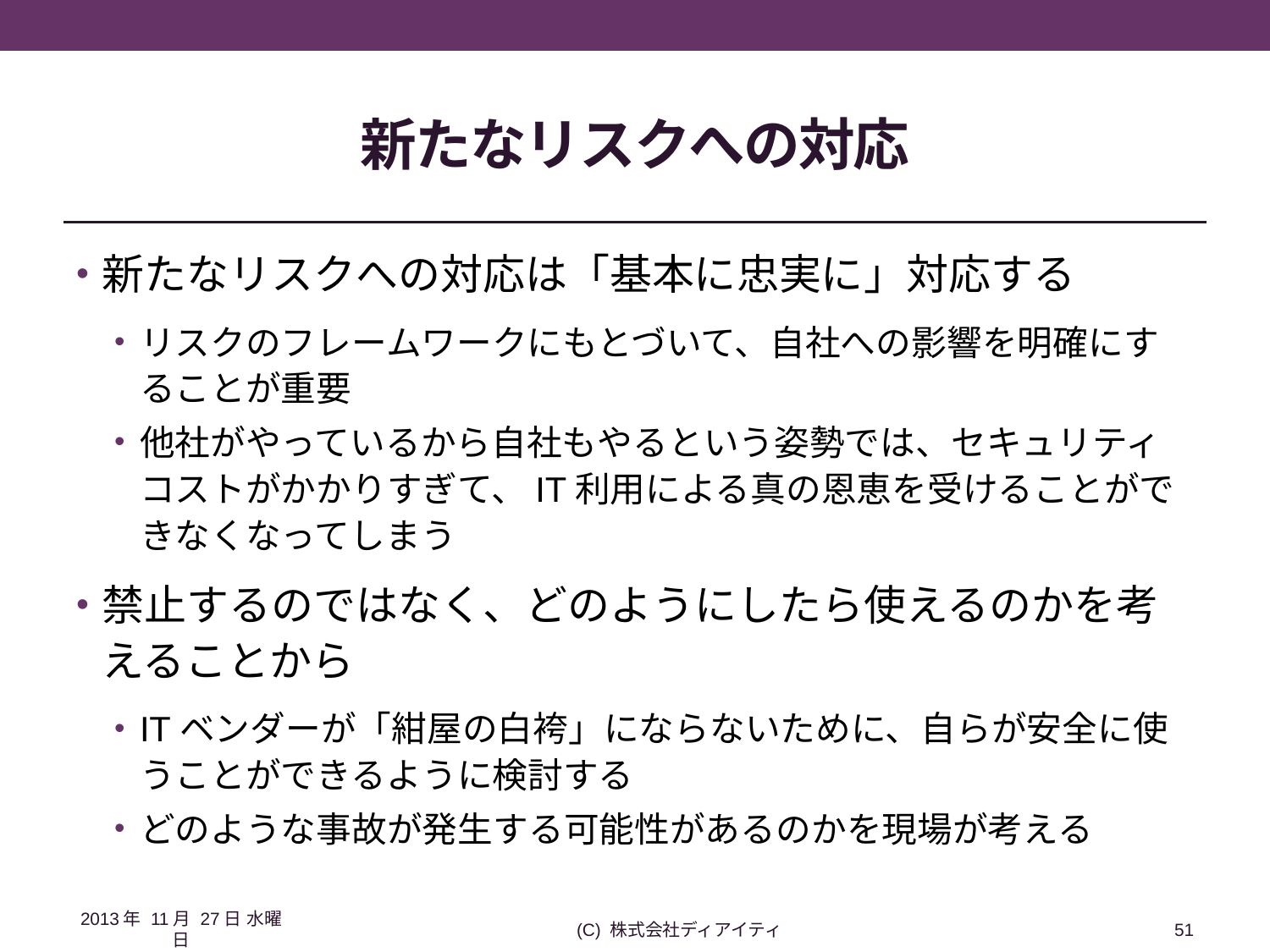

# 新たなリスクへの対応
新たなリスクへの対応は「基本に忠実に」対応する
リスクのフレームワークにもとづいて、自社への影響を明確にすることが重要
他社がやっているから自社もやるという姿勢では、セキュリティコストがかかりすぎて、IT利用による真の恩恵を受けることができなくなってしまう
禁止するのではなく、どのようにしたら使えるのかを考えることから
ITベンダーが「紺屋の白袴」にならないために、自らが安全に使うことができるように検討する
どのような事故が発生する可能性があるのかを現場が考える

2013年 11月 27日 水曜日
(C) 株式会社ディアイティ
51